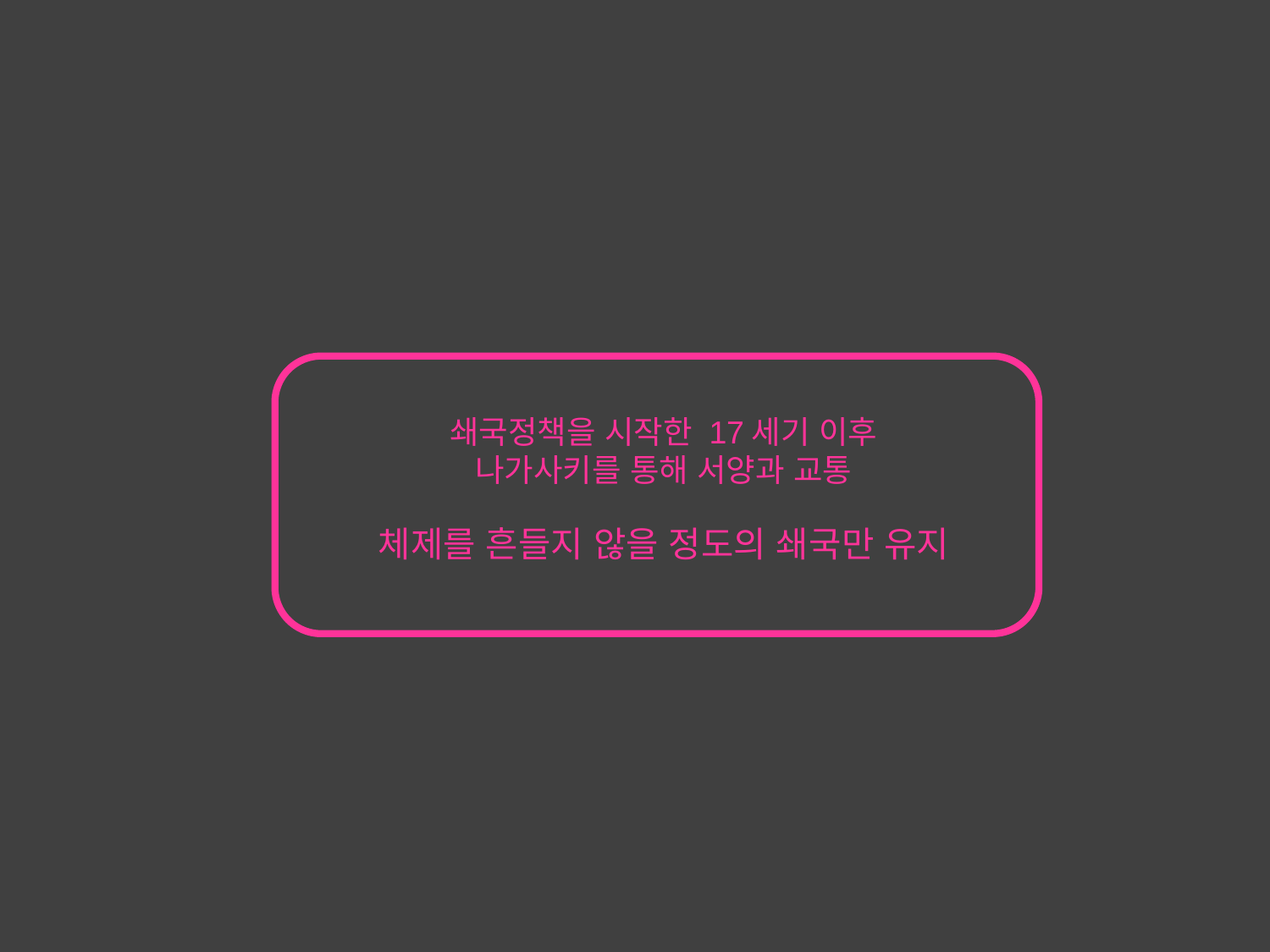

#

쇄국정책을 시작한 17세기 이후
나가사키를 통해 서양과 교통

체제를 흔들지 않을 정도의 쇄국만 유지